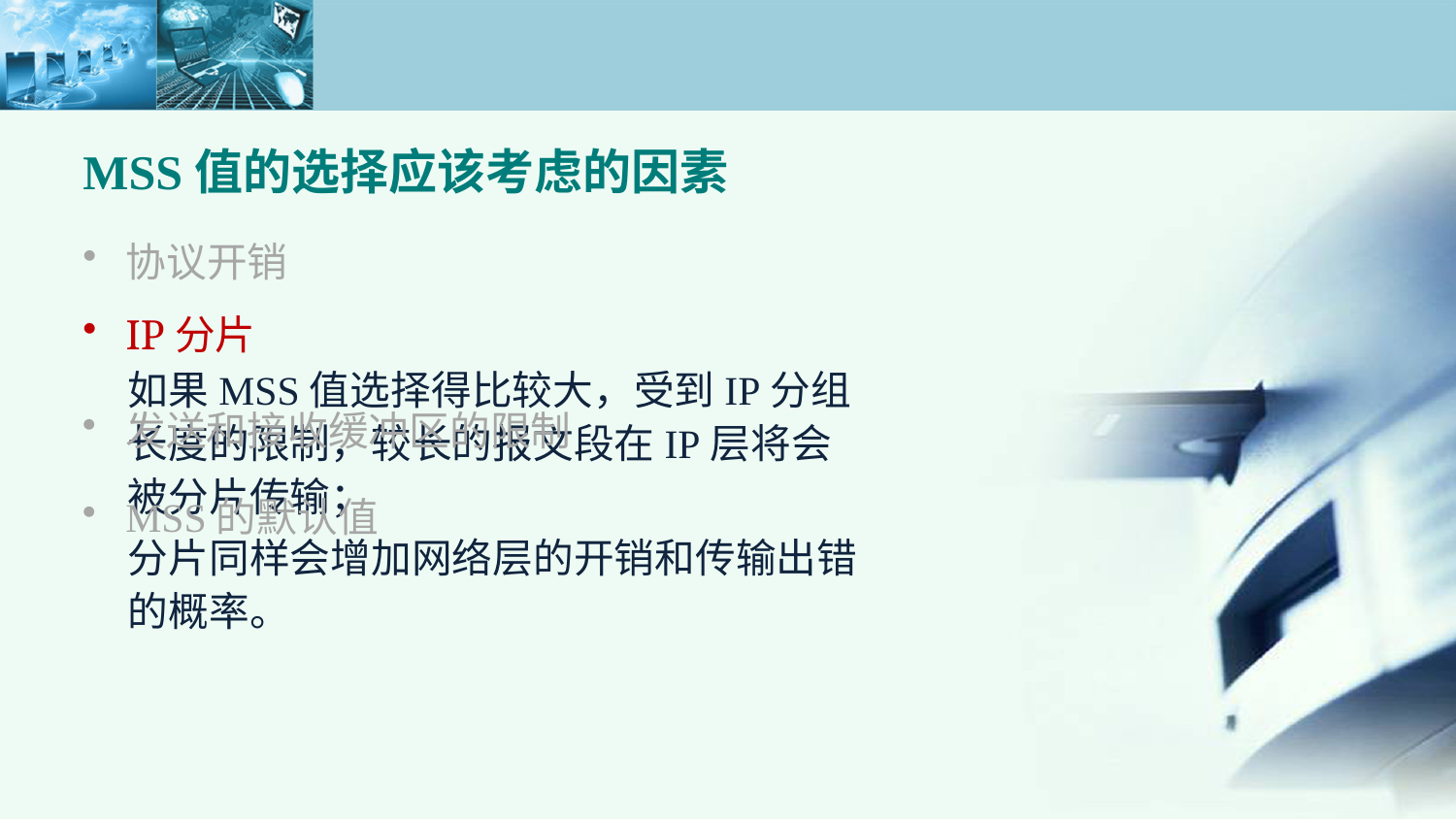

MSS值的选择应该考虑的因素
协议开销
IP分片
如果MSS值选择得比较大，受到IP分组长度的限制，较长的报文段在IP层将会被分片传输；
分片同样会增加网络层的开销和传输出错的概率。

发送和接收缓冲区的限制
MSS的默认值